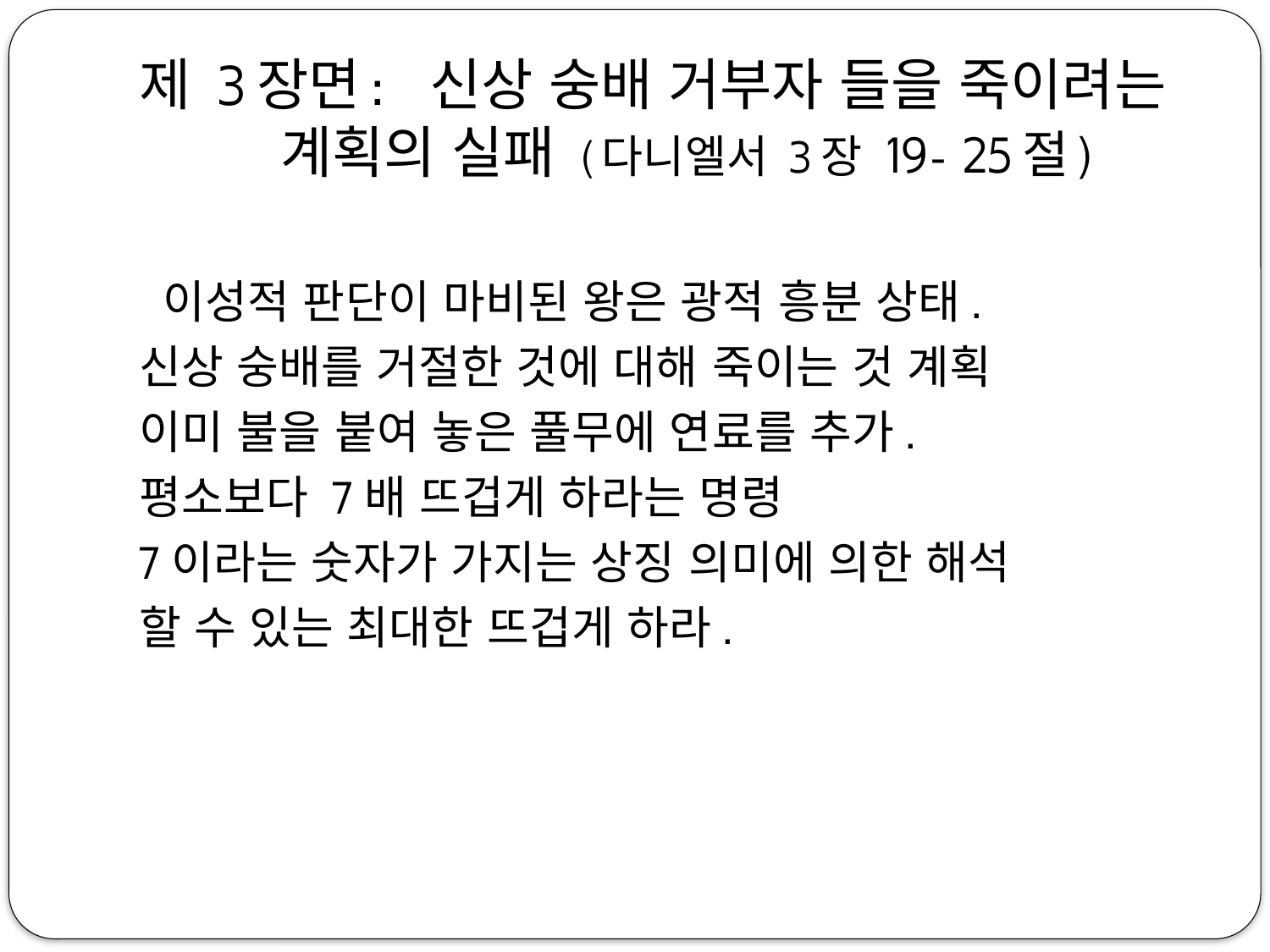

# 제 3장면:  신상 숭배 거부자 들을 죽이려는 계획의 실패 (다니엘서 3장 19- 25절)

 이성적 판단이 마비된 왕은 광적 흥분 상태.
신상 숭배를 거절한 것에 대해 죽이는 것 계획
이미 불을 붙여 놓은 풀무에 연료를 추가.
평소보다 7배 뜨겁게 하라는 명령
7이라는 숫자가 가지는 상징 의미에 의한 해석
할 수 있는 최대한 뜨겁게 하라.